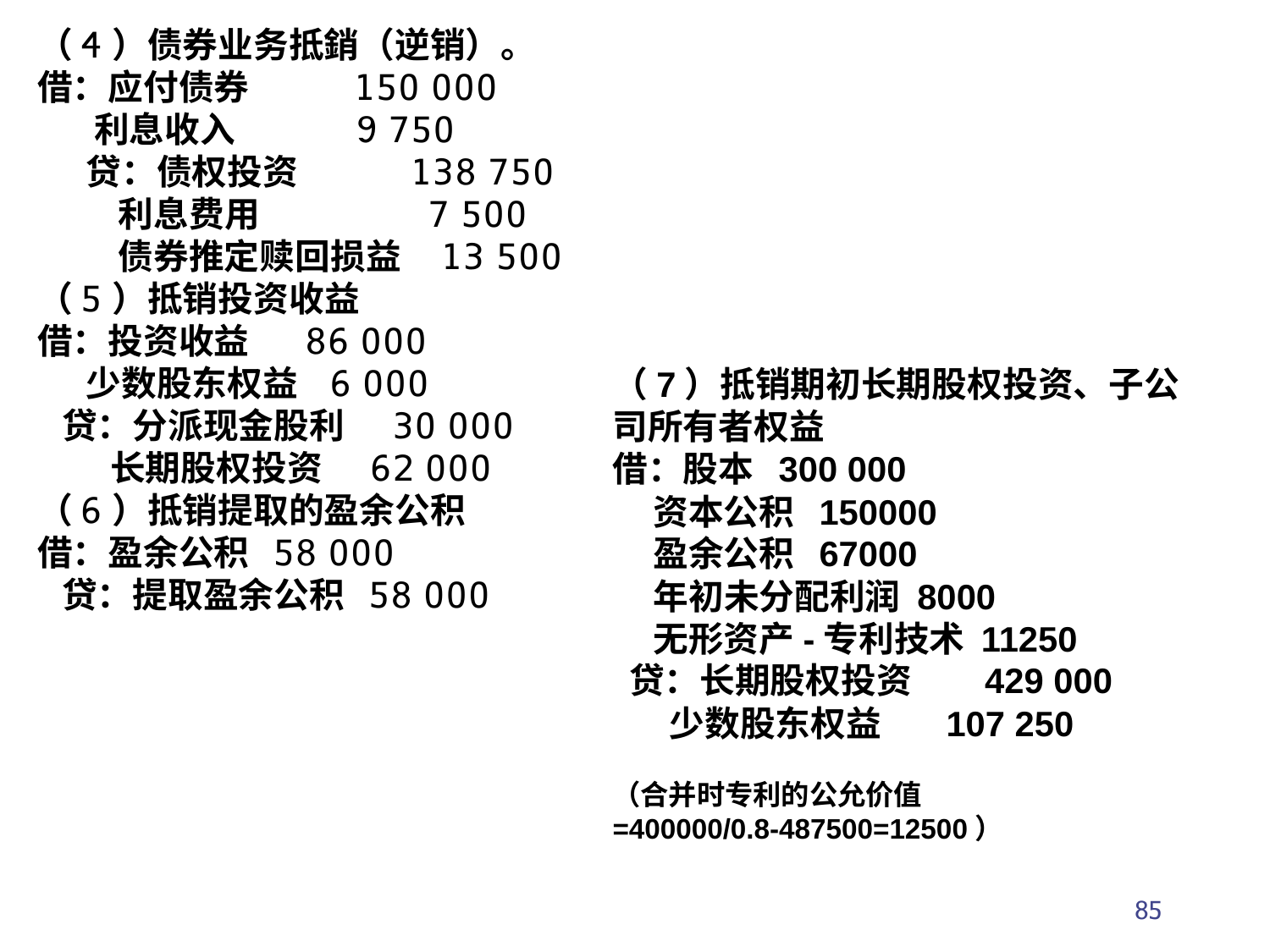

（4）债券业务抵銷（逆销）。
借：应付债券            150 000
      利息收入              9 750
     贷：债权投资             138 750
         利息费用                    7 500
         债券推定赎回损益    13 500
（5）抵销投资收益
借：投资收益      86 000
     少数股东权益   6 000
  贷：分派现金股利     30 000
        长期股权投资     62 000
（6）抵销提取的盈余公积
借：盈余公积  58 000
  贷：提取盈余公积  58 000

（7）抵销期初长期股权投资、子公司所有者权益
借：股本  300 000
    资本公积  150000
    盈余公积  67000
    年初未分配利润 8000
    无形资产-专利技术 11250
 贷：长期股权投资        429 000
      少数股东权益       107 250

（合并时专利的公允价值
=400000/0.8-487500=12500）
85